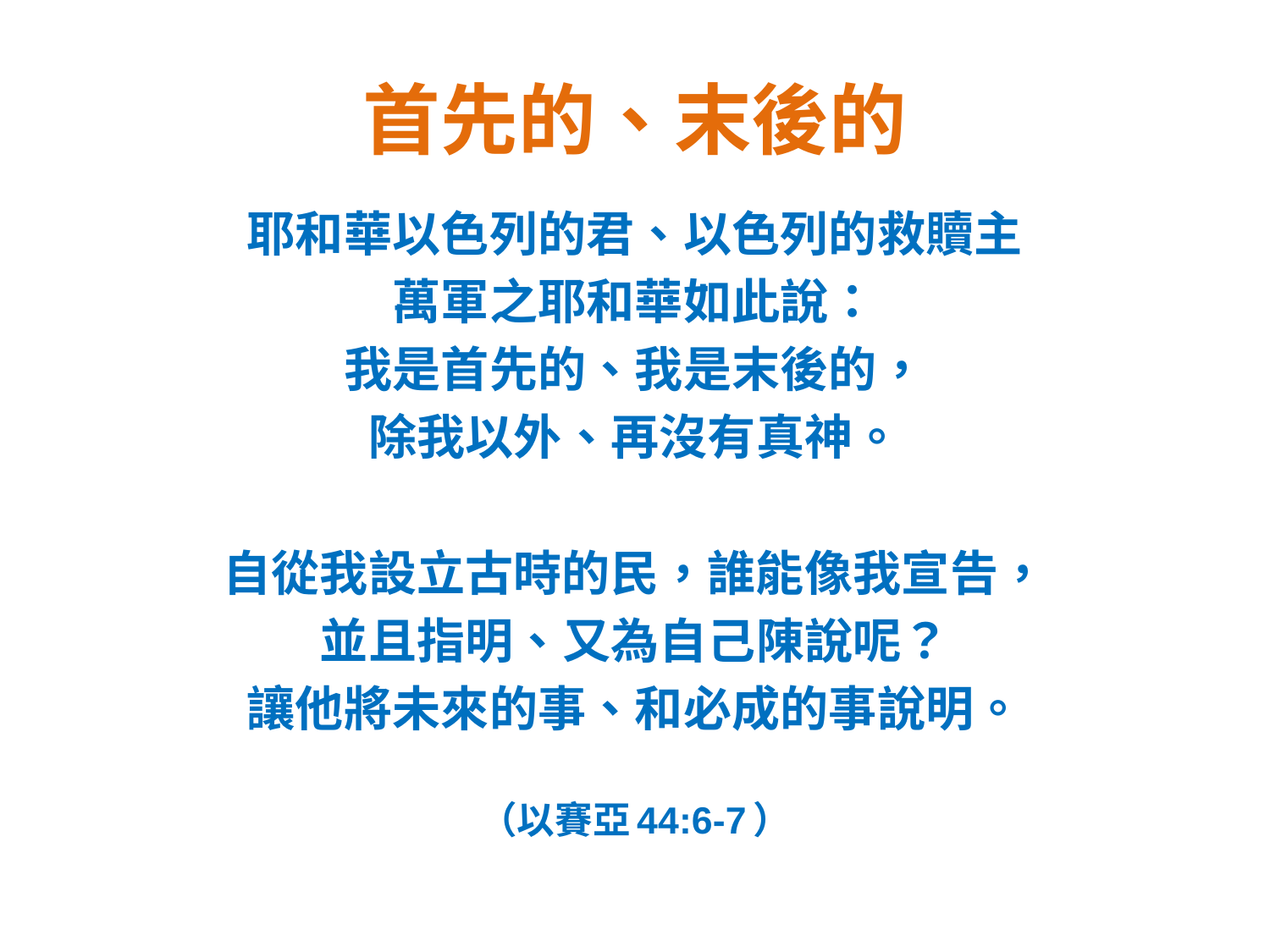

# 首先的、末後的
耶和華以色列的君、以色列的救贖主
萬軍之耶和華如此說：
我是首先的、我是末後的，
除我以外、再沒有真神。

自從我設立古時的民，誰能像我宣告，
並且指明、又為自己陳說呢？
讓他將未來的事、和必成的事說明。

（以賽亞44:6-7）